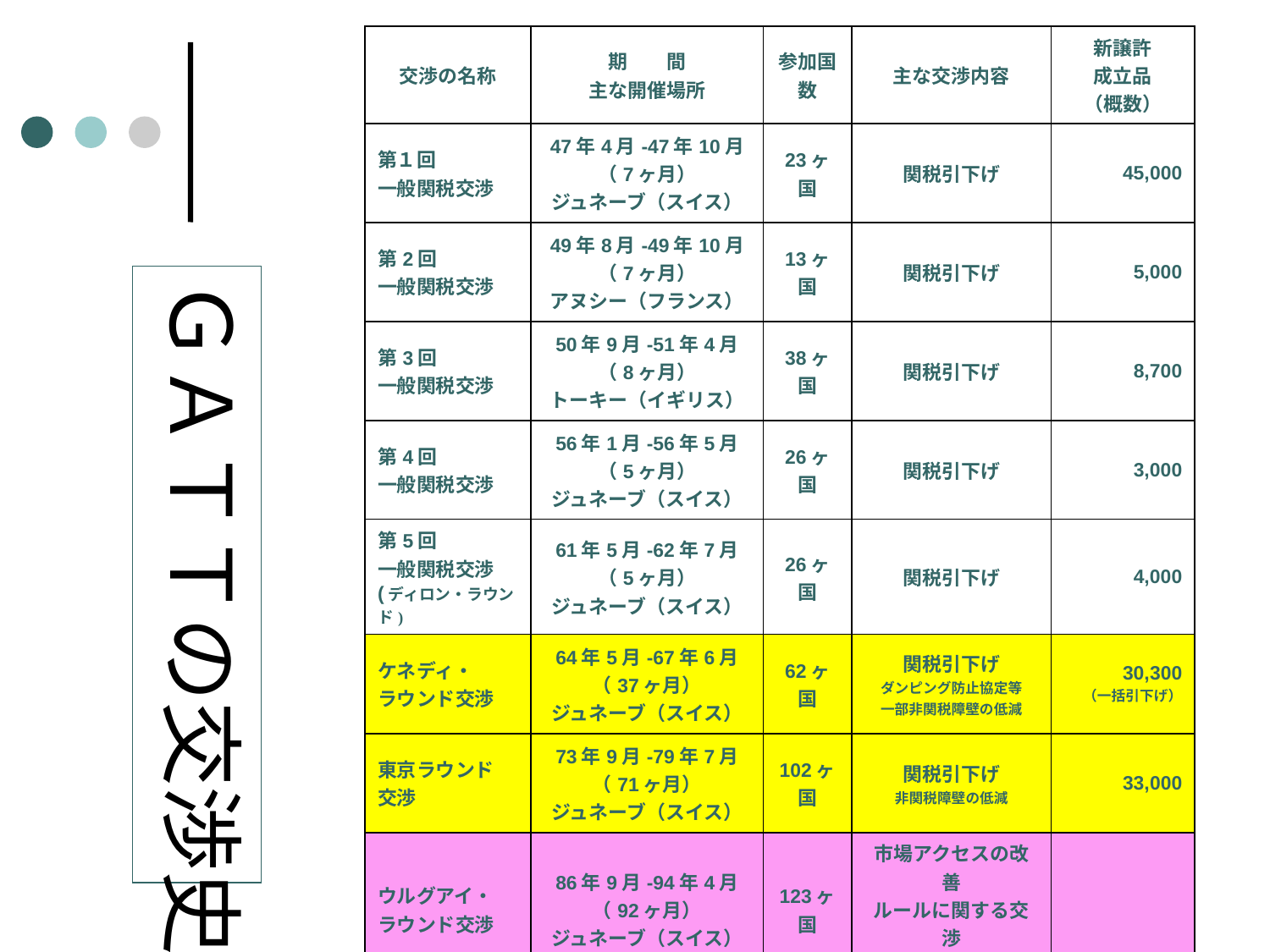

| 交渉の名称 | 期　　間 主な開催場所 | 参加国数 | 主な交渉内容 | 新譲許 成立品 （概数） |
| --- | --- | --- | --- | --- |
| 第１回 一般関税交渉 | 47年4月-47年10月 （7ヶ月） ジュネーブ（スイス） | 23ヶ国 | 関税引下げ | 45,000 |
| 第2回 一般関税交渉 | 49年8月-49年10月 （7ヶ月） アヌシー（フランス） | 13ヶ国 | 関税引下げ | 5,000 |
| 第3回 一般関税交渉 | 50年9月-51年4月 （8ヶ月） トーキー（イギリス） | 38ヶ国 | 関税引下げ | 8,700 |
| 第4回 一般関税交渉 | 56年1月-56年5月 （5ヶ月） ジュネーブ（スイス） | 26ヶ国 | 関税引下げ | 3,000 |
| 第5回 一般関税交渉 (ディロン・ラウンド) | 61年5月-62年7月 （5ヶ月） ジュネーブ（スイス） | 26ヶ国 | 関税引下げ | 4,000 |
| ケネディ・ ラウンド交渉 | 64年5月-67年6月 （37ヶ月） ジュネーブ（スイス） | 62ヶ国 | 関税引下げ ダンピング防止協定等 一部非関税障壁の低減 | 30,300 （一括引下げ） |
| 東京ラウンド 交渉 | 73年9月-79年7月 （71ヶ月） ジュネーブ（スイス） | 102ヶ国 | 関税引下げ 非関税障壁の低減 | 33,000 |
| ウルグアイ・ ラウンド交渉 | 86年9月-94年4月 （92ヶ月） ジュネーブ（スイス） | 123ヶ国 | 市場アクセスの改善 ルールに関する交渉 新交渉分野 |  |
| （資料）GATT |  |  |  |  |
ＧＡＴＴの交渉史